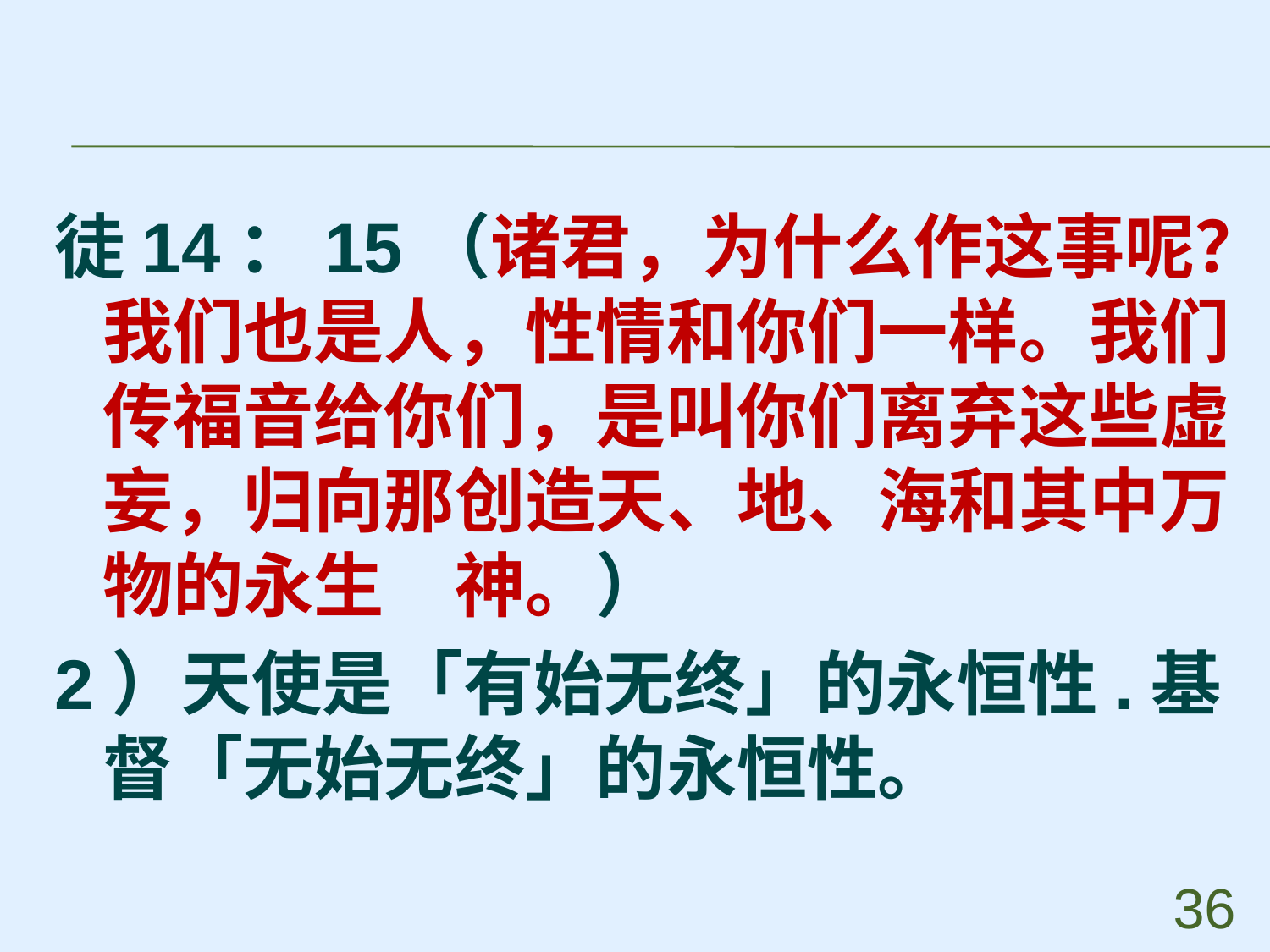

#
徒14：15（诸君，为什么作这事呢？我们也是人，性情和你们一样。我们传福音给你们，是叫你们离弃这些虚妄，归向那创造天、地、海和其中万物的永生　神。）
2）天使是「有始无终」的永恒性.基督「无始无终」的永恒性。

36